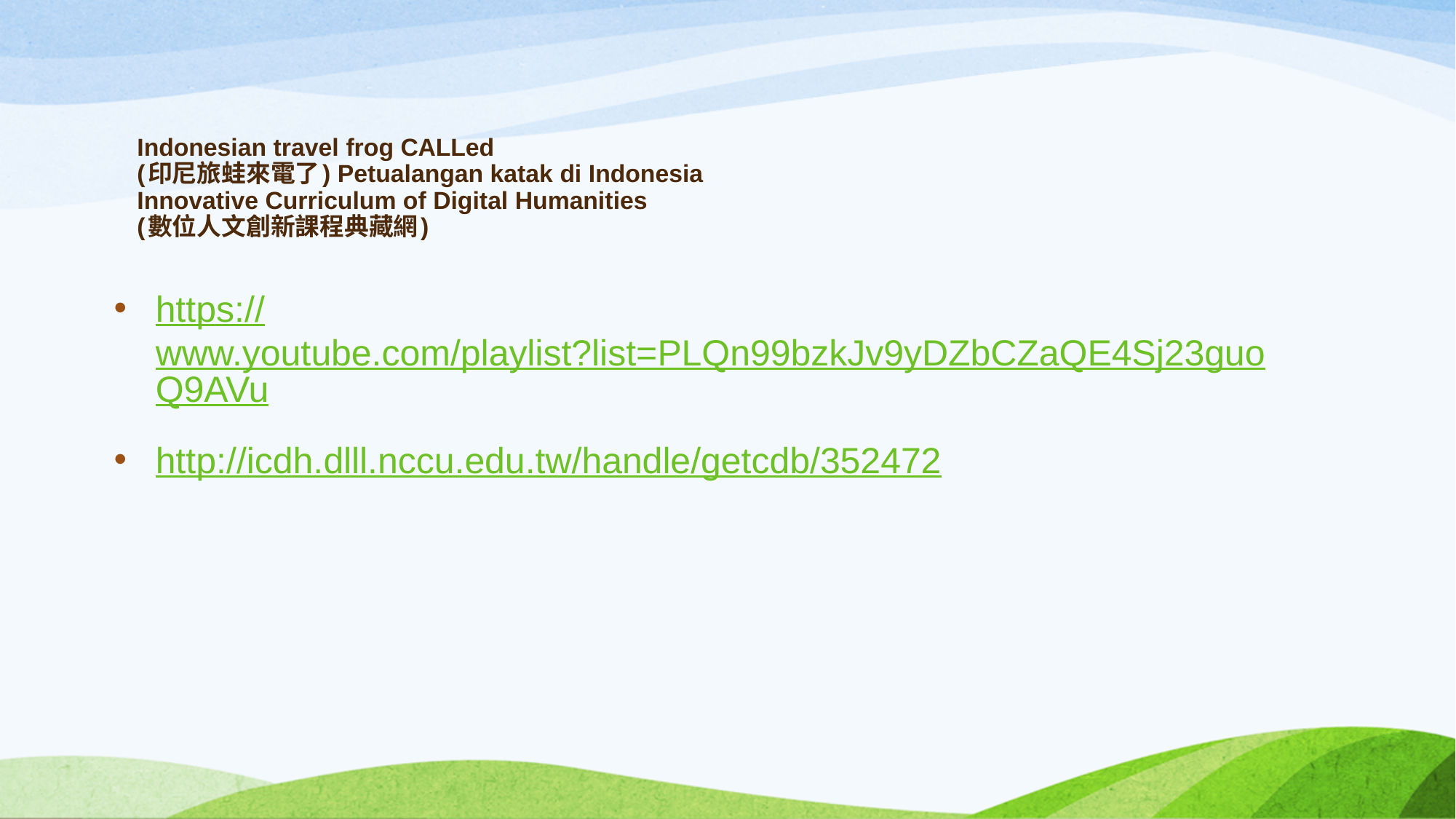

# Indonesian travel frog CALLed (印尼旅蛙來電了) Petualangan katak di Indonesia Innovative Curriculum of Digital Humanities (數位人文創新課程典藏網)
https://www.youtube.com/playlist?list=PLQn99bzkJv9yDZbCZaQE4Sj23guoQ9AVu
http://icdh.dlll.nccu.edu.tw/handle/getcdb/352472